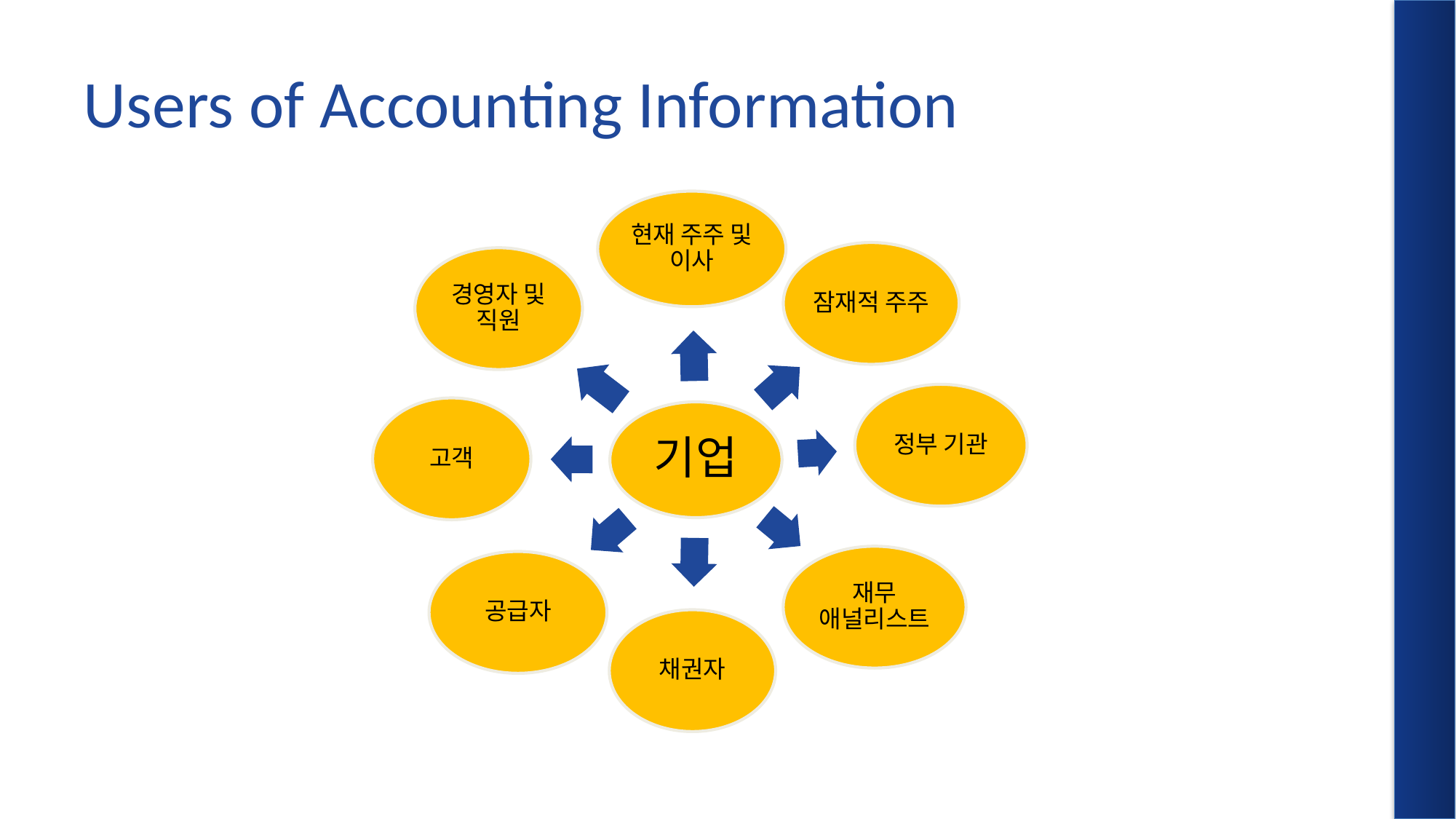

# Users of Accounting Information
기업

현재 주주 및 이사

잠재적 주주

정부 기관

재무 애널리스트

채권자

공급자

고객

경영자 및 직원